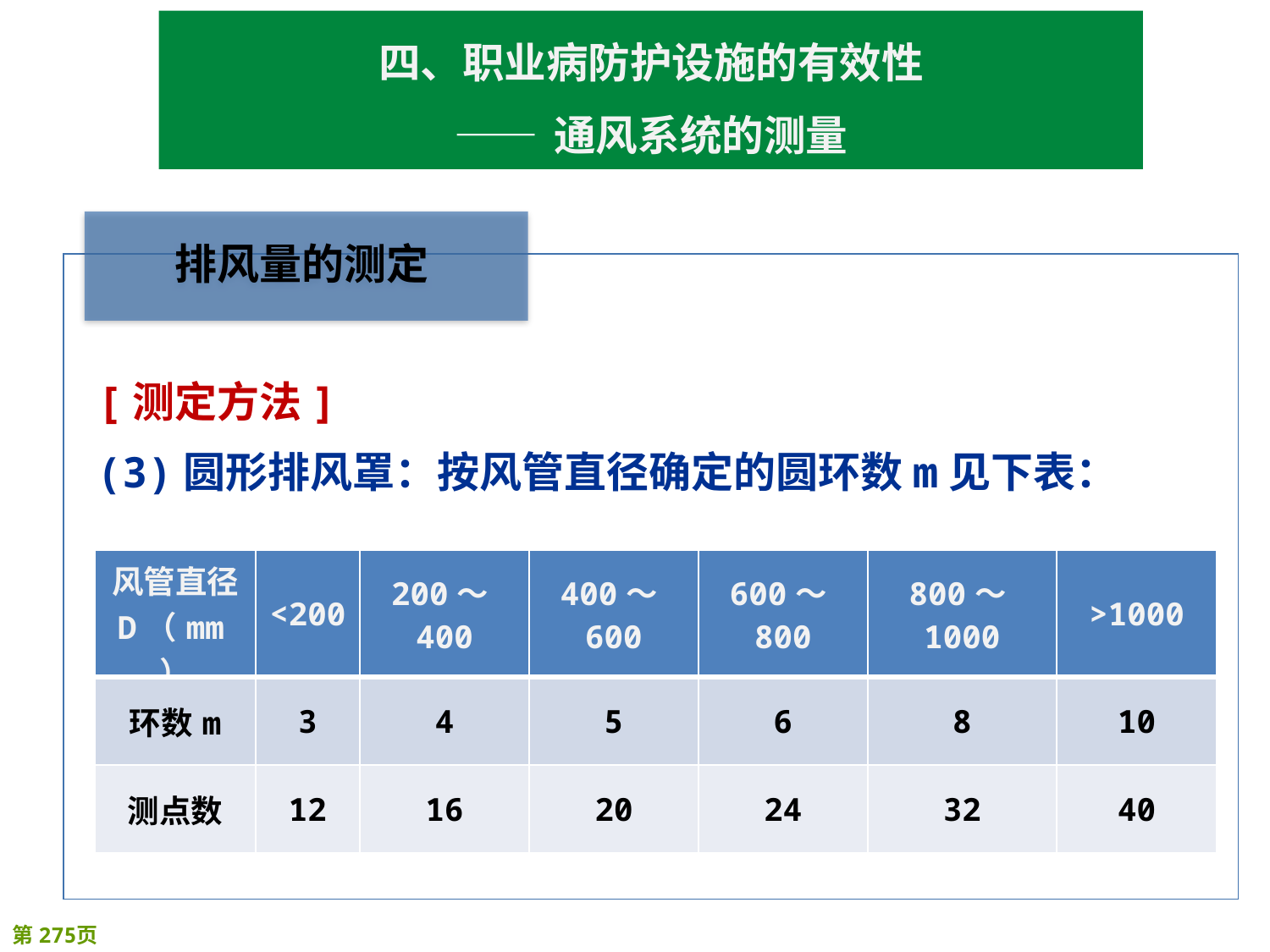

四、职业病防护设施的有效性
—— 通风系统的测量
排风量的测定

[测定方法]
(3)圆形排风罩：按风管直径确定的圆环数m见下表：
| 风管直径 D（mm） | <200 | 200～400 | 400～600 | 600～800 | 800～1000 | >1000 |
| --- | --- | --- | --- | --- | --- | --- |
| 环数m | 3 | 4 | 5 | 6 | 8 | 10 |
| 测点数 | 12 | 16 | 20 | 24 | 32 | 40 |